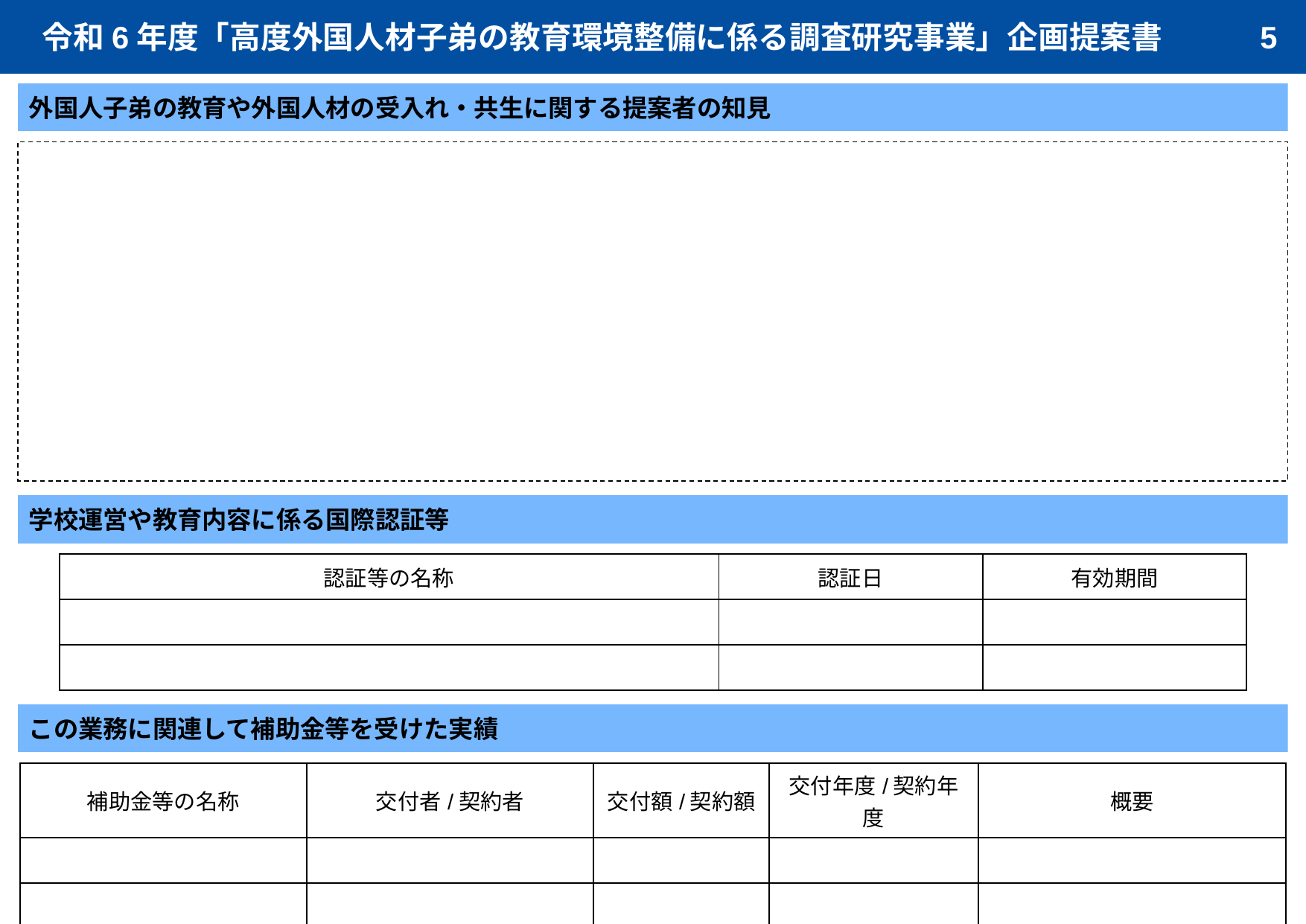

令和6年度「高度外国人材子弟の教育環境整備に係る調査研究事業」企画提案書
5
外国人子弟の教育や外国人材の受入れ・共生に関する提案者の知見

学校運営や教育内容に係る国際認証等
| 認証等の名称 | 認証日 | 有効期間 |
| --- | --- | --- |
|  |  |  |
|  |  |  |
この業務に関連して補助金等を受けた実績
| 補助金等の名称 | 交付者/契約者 | 交付額/契約額 | 交付年度/契約年度 | 概要 |
| --- | --- | --- | --- | --- |
|  |  |  |  |  |
|  |  |  |  |  |